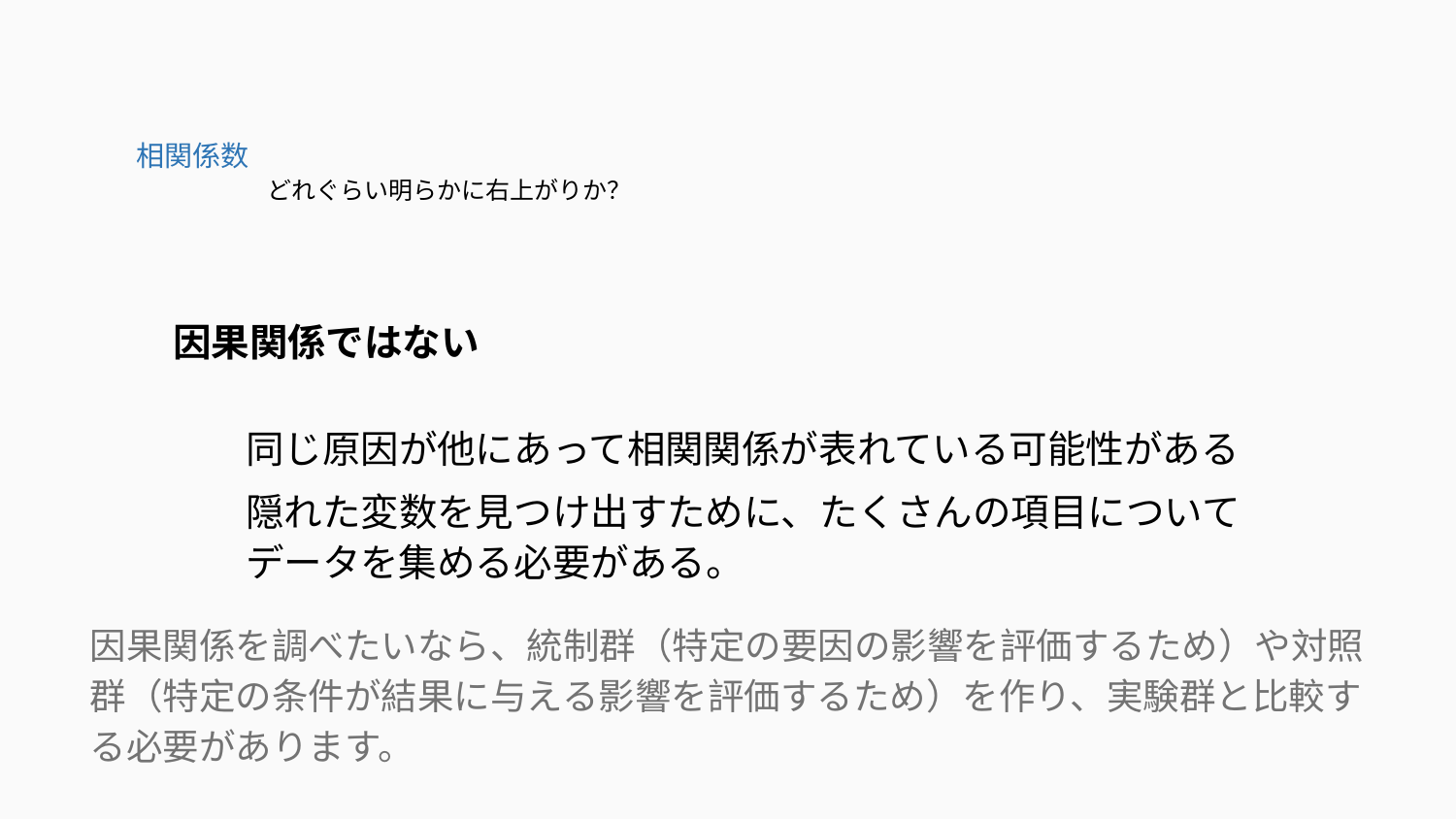

相関係数
どれぐらい明らかに右上がりか？
因果関係ではない

同じ原因が他にあって相関関係が表れている可能性がある
隠れた変数を見つけ出すために、たくさんの項目についてデータを集める必要がある。

因果関係を調べたいなら、統制群（特定の要因の影響を評価するため）や対照群（特定の条件が結果に与える影響を評価するため）を作り、実験群と比較する必要があります。﻿